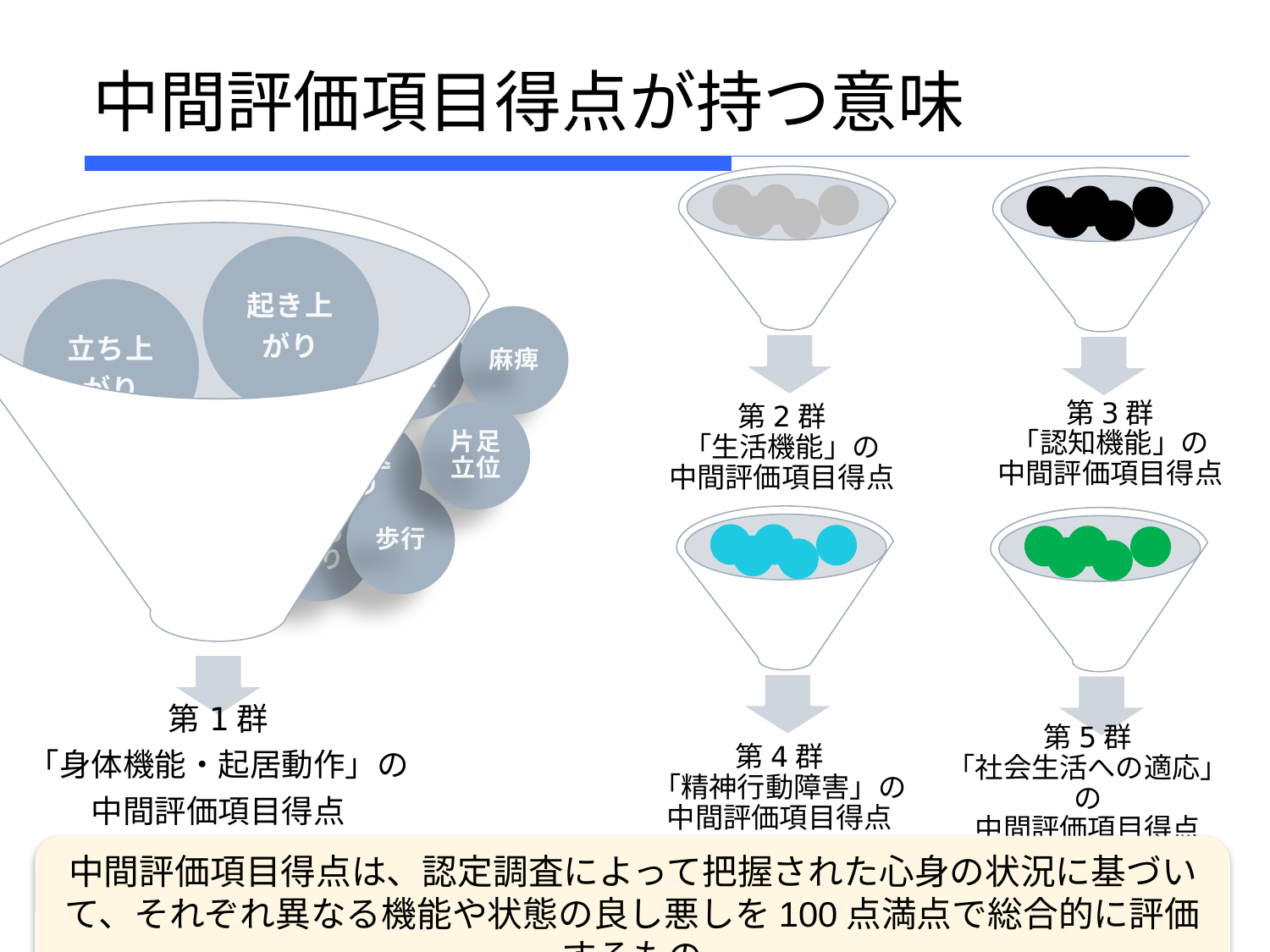

# 中間評価項目得点が持つ意味

立ち上がり
第1群
「身体機能・起居動作」の
中間評価項目得点
洗身
起き上がり

麻痺

両足立位

拘縮

第3群
「認知機能」の
中間評価項目得点

第2群
「生活機能」の
中間評価項目得点

片足立位

座位保持

寝返り

歩行

つめ切り

第5群
「社会生活への適応」の
中間評価項目得点

第4群
「精神行動障害」の
中間評価項目得点

中間評価項目得点は、認定調査によって把握された心身の状況に基づいて、それぞれ異なる機能や状態の良し悪しを100点満点で総合的に評価するもの